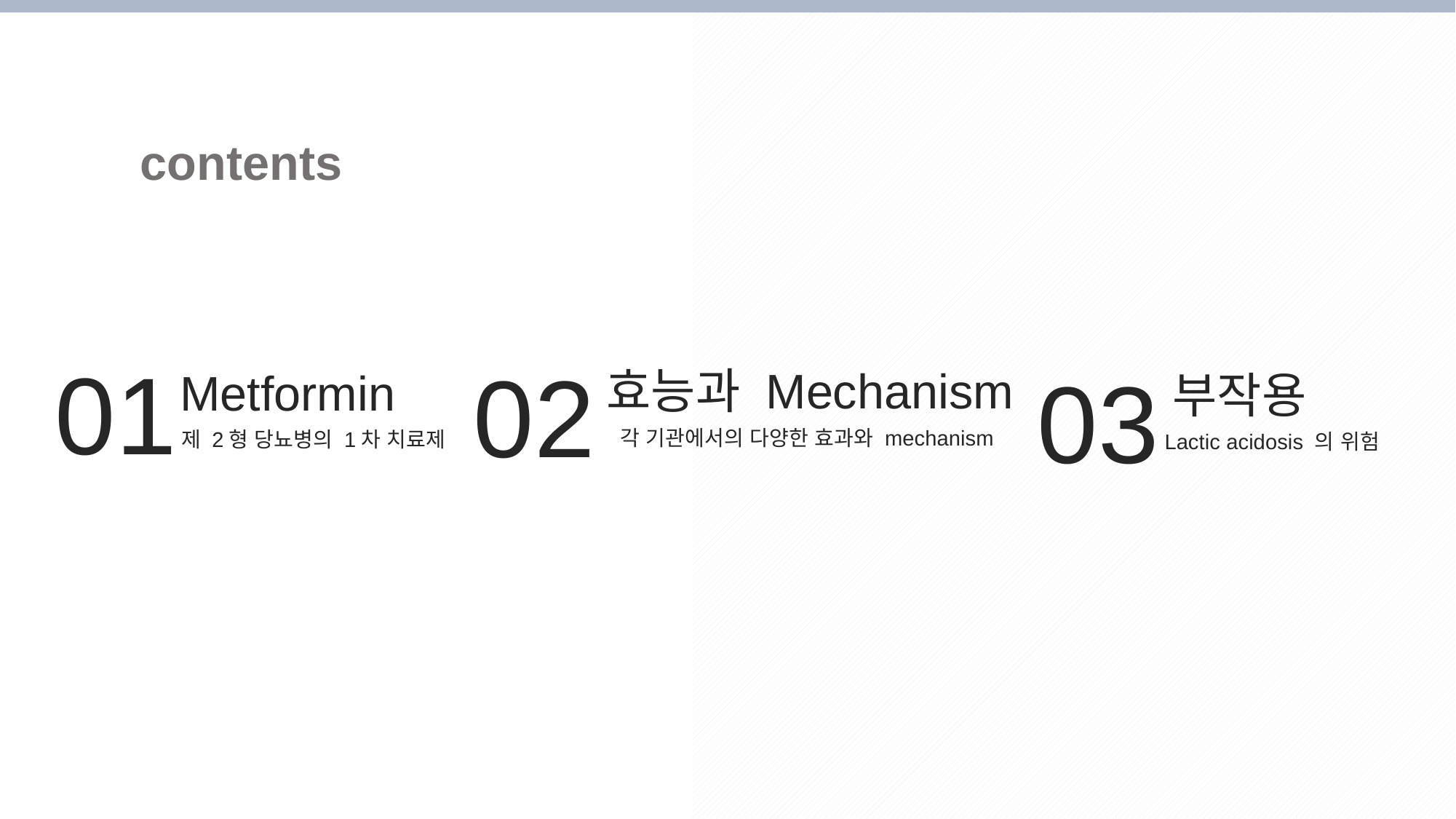

contents
01
02
03
효능과 Mechanism
Metformin
부작용
각 기관에서의 다양한 효과와 mechanism
제 2형 당뇨병의 1차 치료제
Lactic acidosis 의 위험
2